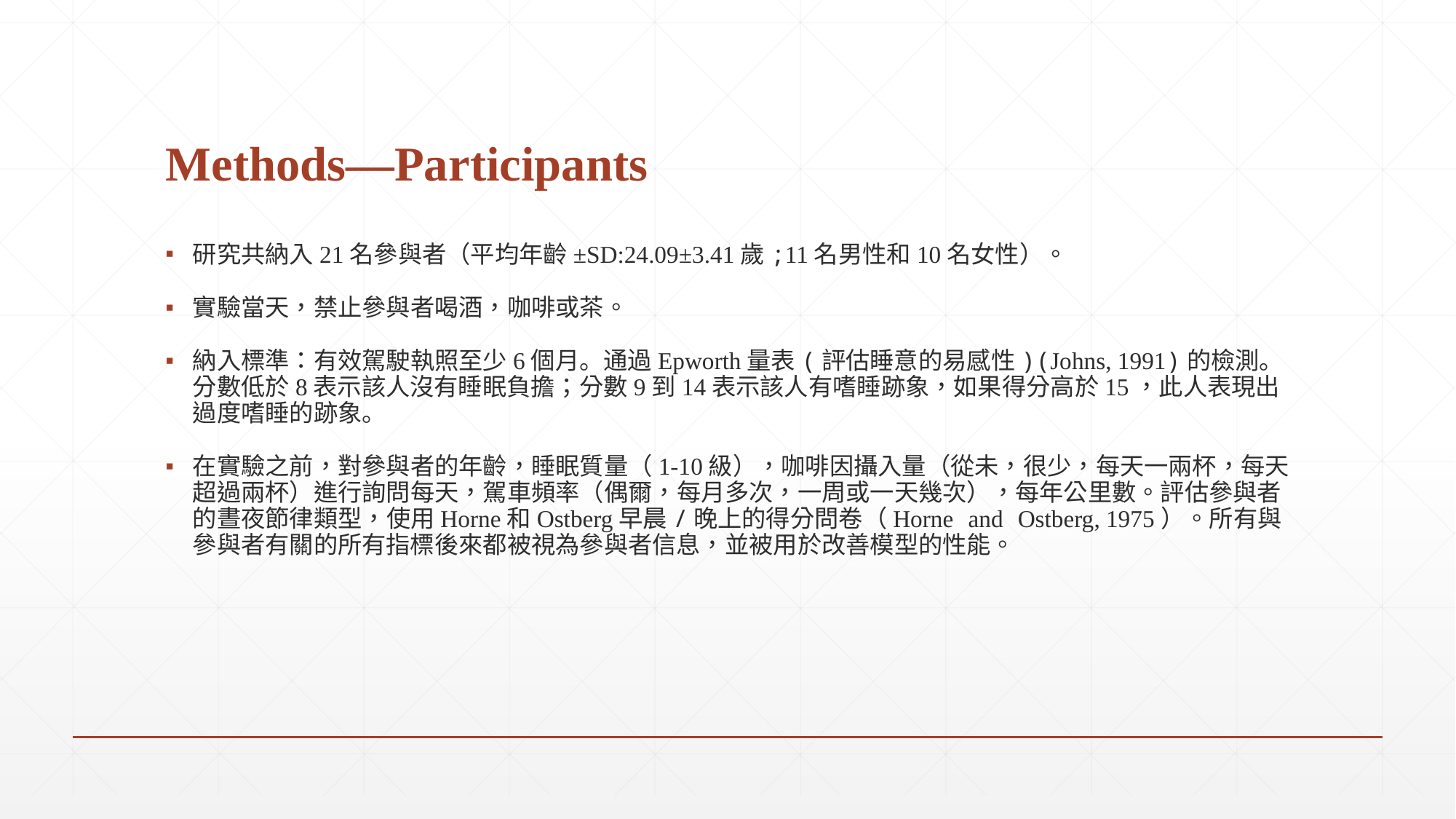

# Methods—Participants
研究共納入21名參與者（平均年齡±SD:24.09±3.41歲;11名男性和10名女性）。
實驗當天，禁止參與者喝酒，咖啡或茶。
納入標準：有效駕駛執照至少6個月。通過Epworth量表(評估睡意的易感性)(Johns, 1991)的檢測。分數低於8表示該人沒有睡眠負擔；分數9到14表示該人有嗜睡跡象，如果得分高於15，此人表現出過度嗜睡的跡象。
在實驗之前，對參與者的年齡，睡眠質量（1-10級），咖啡因攝入量（從未，很少，每天一兩杯，每天超過兩杯）進行詢問每天，駕車頻率（偶爾，每月多次，一周或一天幾次），每年公里數。評估參與者的晝夜節律類型，使用Horne和Ostberg早晨/晚上的得分問卷（Horne and Ostberg, 1975）。所有與參與者有關的所有指標後來都被視為參與者信息，並被用於改善模型的性能。